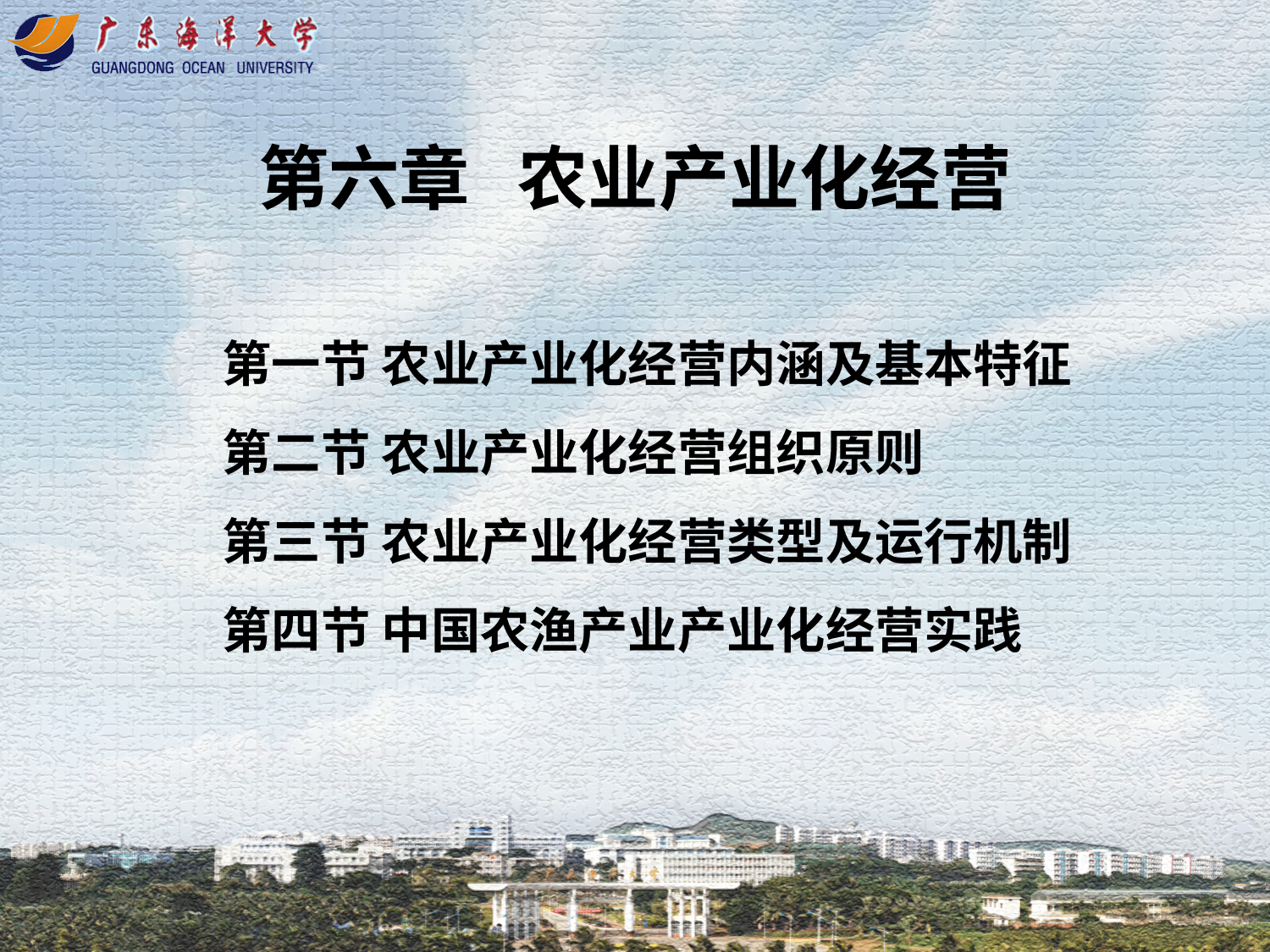

# 第六章   农业产业化经营

第一节 农业产业化经营内涵及基本特征
第二节 农业产业化经营组织原则
第三节 农业产业化经营类型及运行机制
第四节 中国农渔产业产业化经营实践